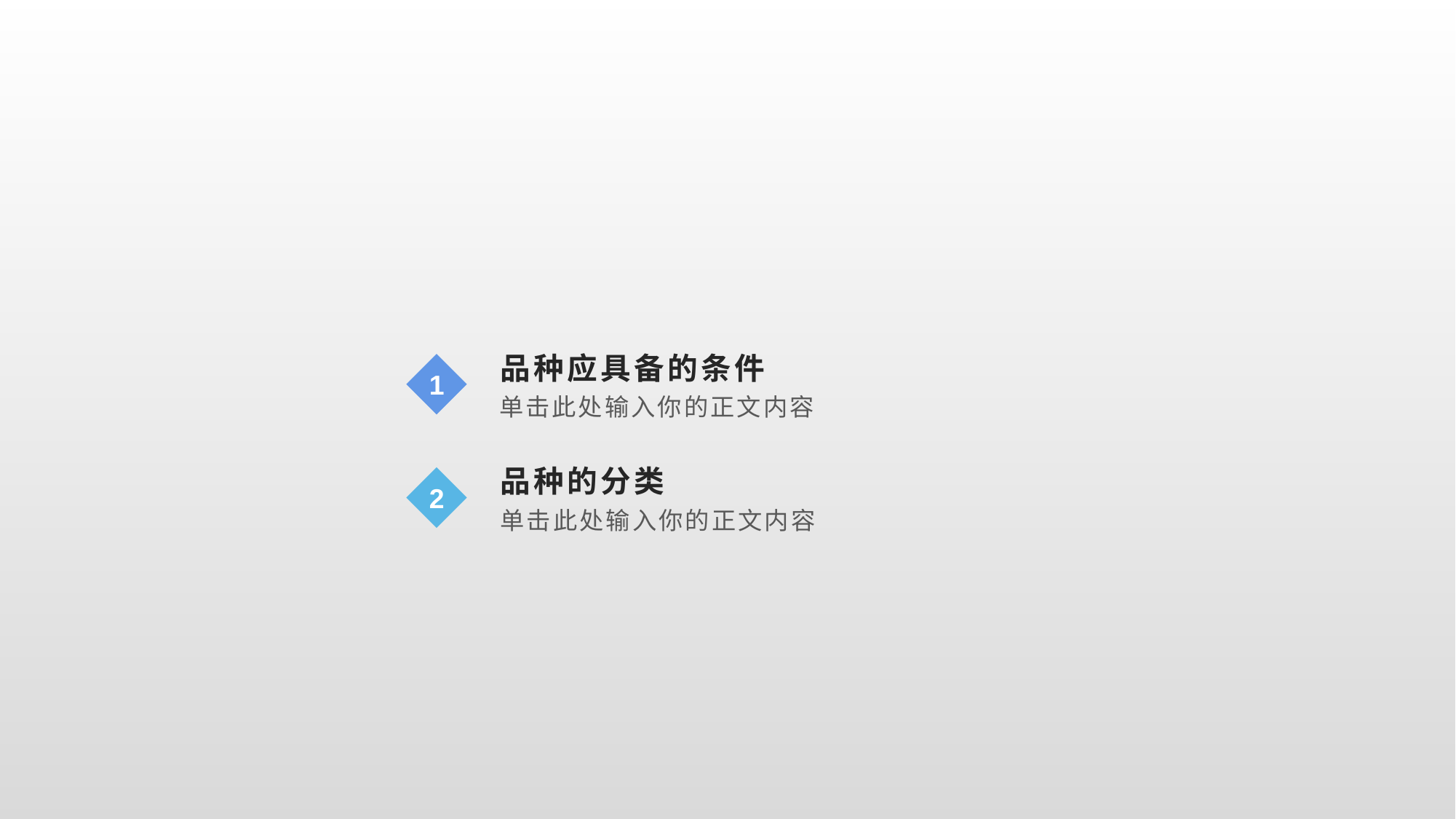

品种应具备的条件

1
单击此处输入你的正文内容
品种的分类

2
单击此处输入你的正文内容